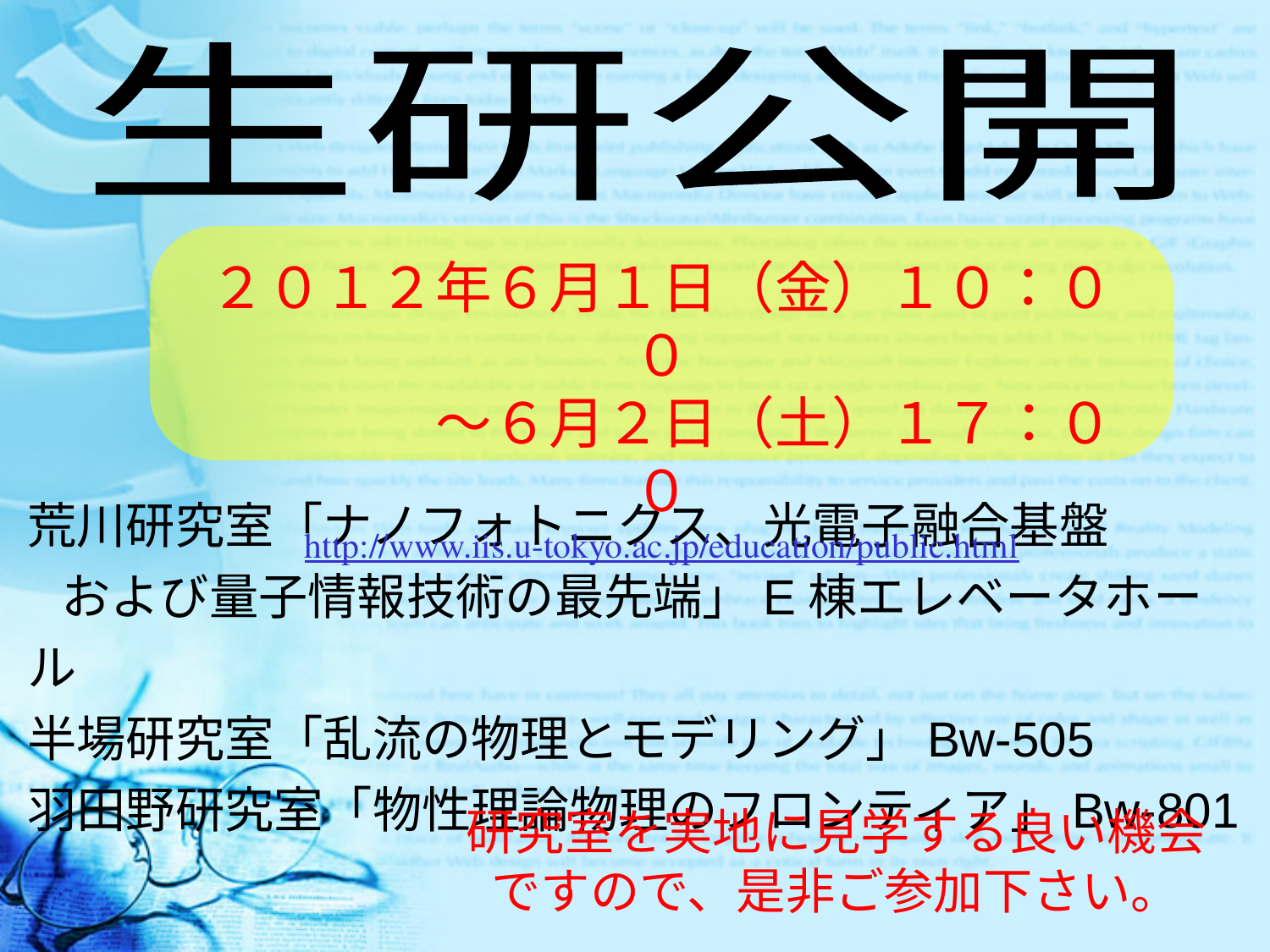

生研公開
２０１２年６月１日（金）１０：００
　　　　〜６月２日（土）１７：００
http://www.iis.u-tokyo.ac.jp/education/public.html
荒川研究室「ナノフォトニクス、光電子融合基盤
  および量子情報技術の最先端」E棟エレベータホール
半場研究室「乱流の物理とモデリング」Bw-505
羽田野研究室「物性理論物理のフロンティア」Bw-801
研究室を実地に見学する良い機会ですので、是非ご参加下さい。